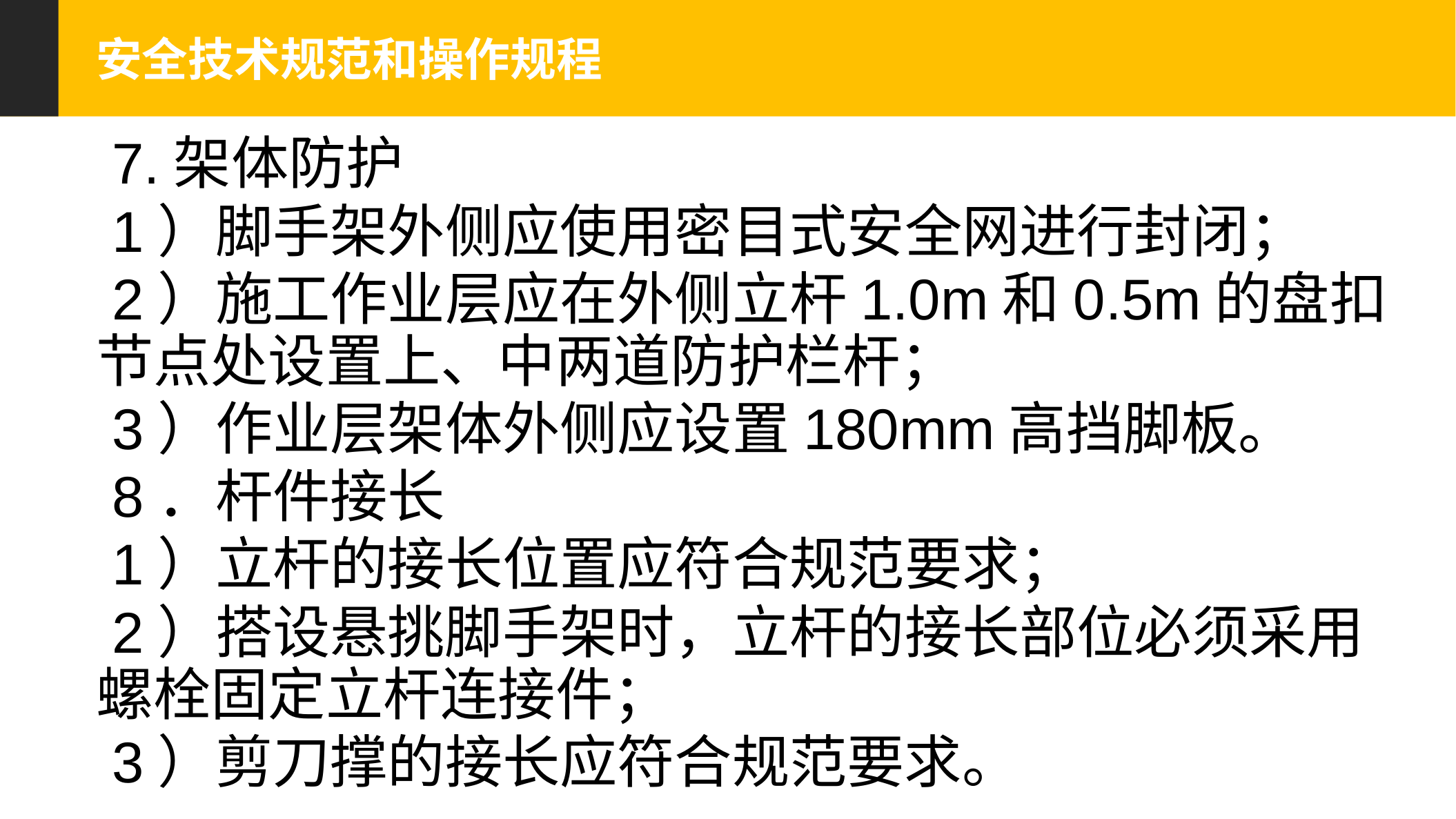

安全技术规范和操作规程
 7.架体防护
 1）脚手架外侧应使用密目式安全网进行封闭；
 2）施工作业层应在外侧立杆1.0m和0.5m的盘扣节点处设置上、中两道防护栏杆；
 3）作业层架体外侧应设置180mm高挡脚板。
 8．杆件接长
 1）立杆的接长位置应符合规范要求；
 2）搭设悬挑脚手架时，立杆的接长部位必须采用螺栓固定立杆连接件；
 3）剪刀撑的接长应符合规范要求。